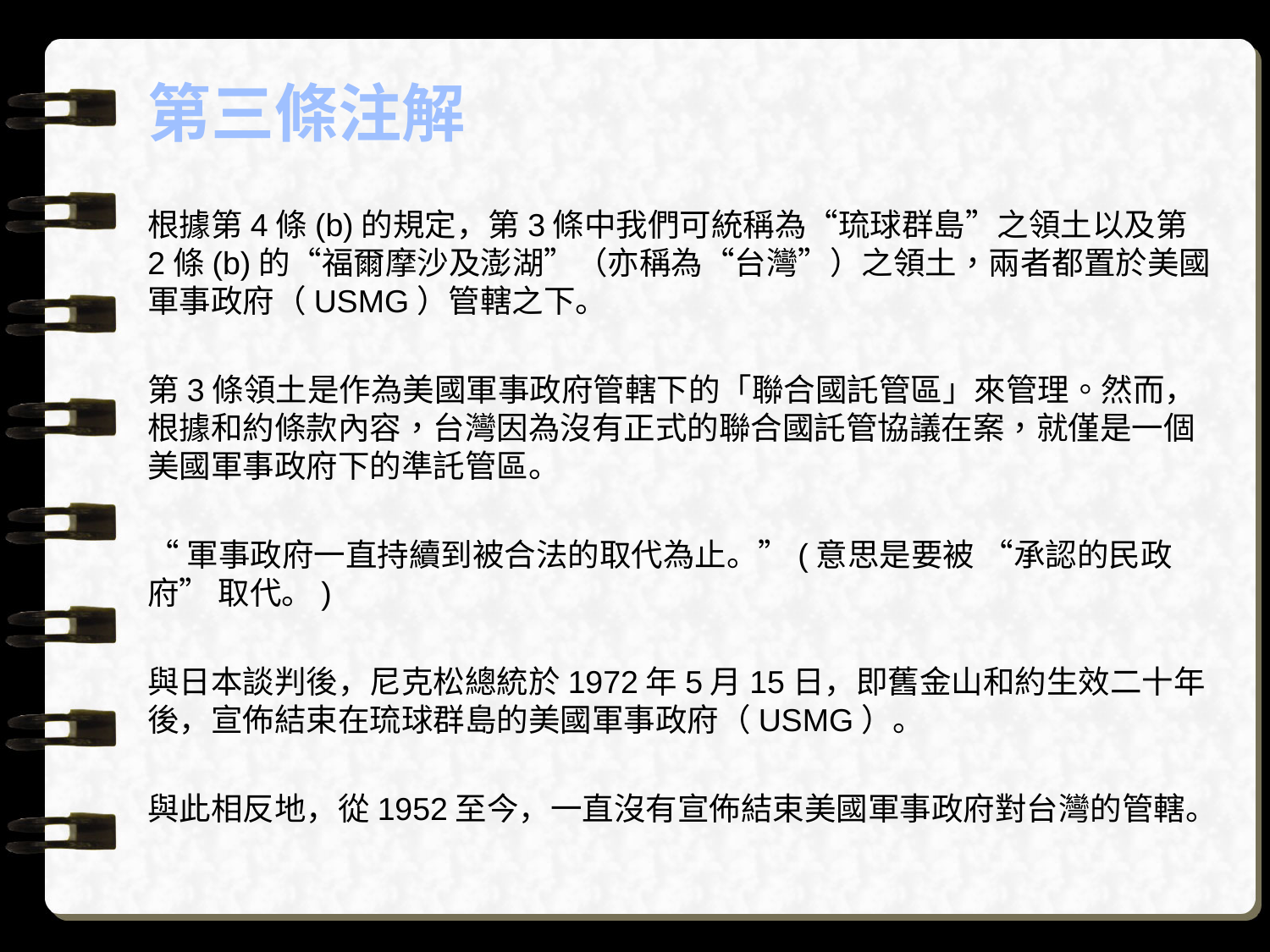

# 第三條注解
根據第4條(b)的規定，第3條中我們可統稱為“琉球群島”之領土以及第2條(b)的“福爾摩沙及澎湖”（亦稱為“台灣”）之領土，兩者都置於美國軍事政府（USMG）管轄之下。

第3條領土是作為美國軍事政府管轄下的「聯合國託管區」來管理。然而，根據和約條款內容，台灣因為沒有正式的聯合國託管協議在案，就僅是一個美國軍事政府下的準託管區。

“軍事政府一直持續到被合法的取代為止。”(意思是要被 “承認的民政府” 取代。)

與日本談判後，尼克松總統於1972年5月15日，即舊金山和約生效二十年後，宣佈結束在琉球群島的美國軍事政府（USMG）。

與此相反地，從1952至今，一直沒有宣佈結束美國軍事政府對台灣的管轄。